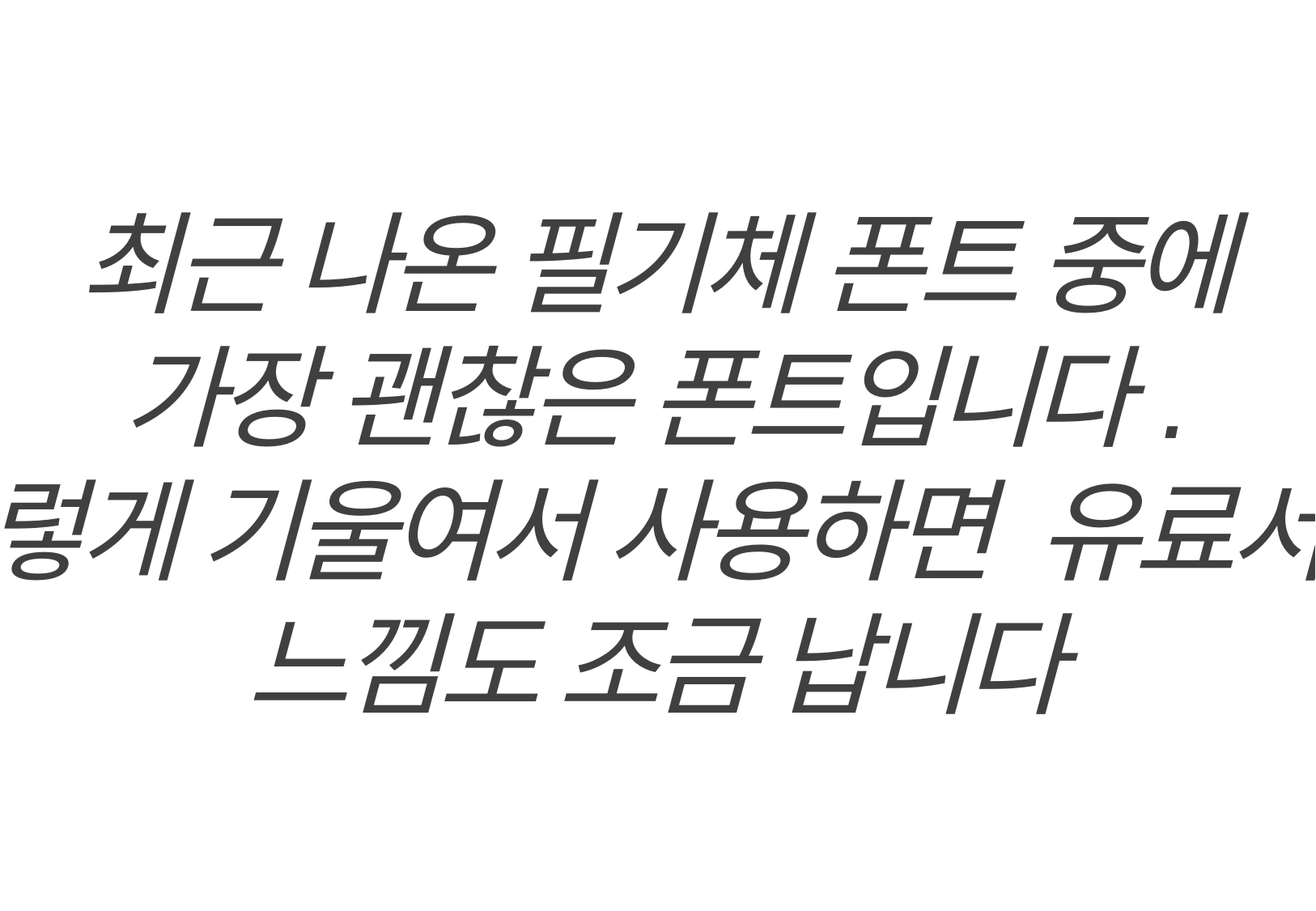

최근 나온 필기체 폰트 중에
가장 괜찮은 폰트입니다.
이렇게 기울여서 사용하면  유료서체
느낌도 조금 납니다